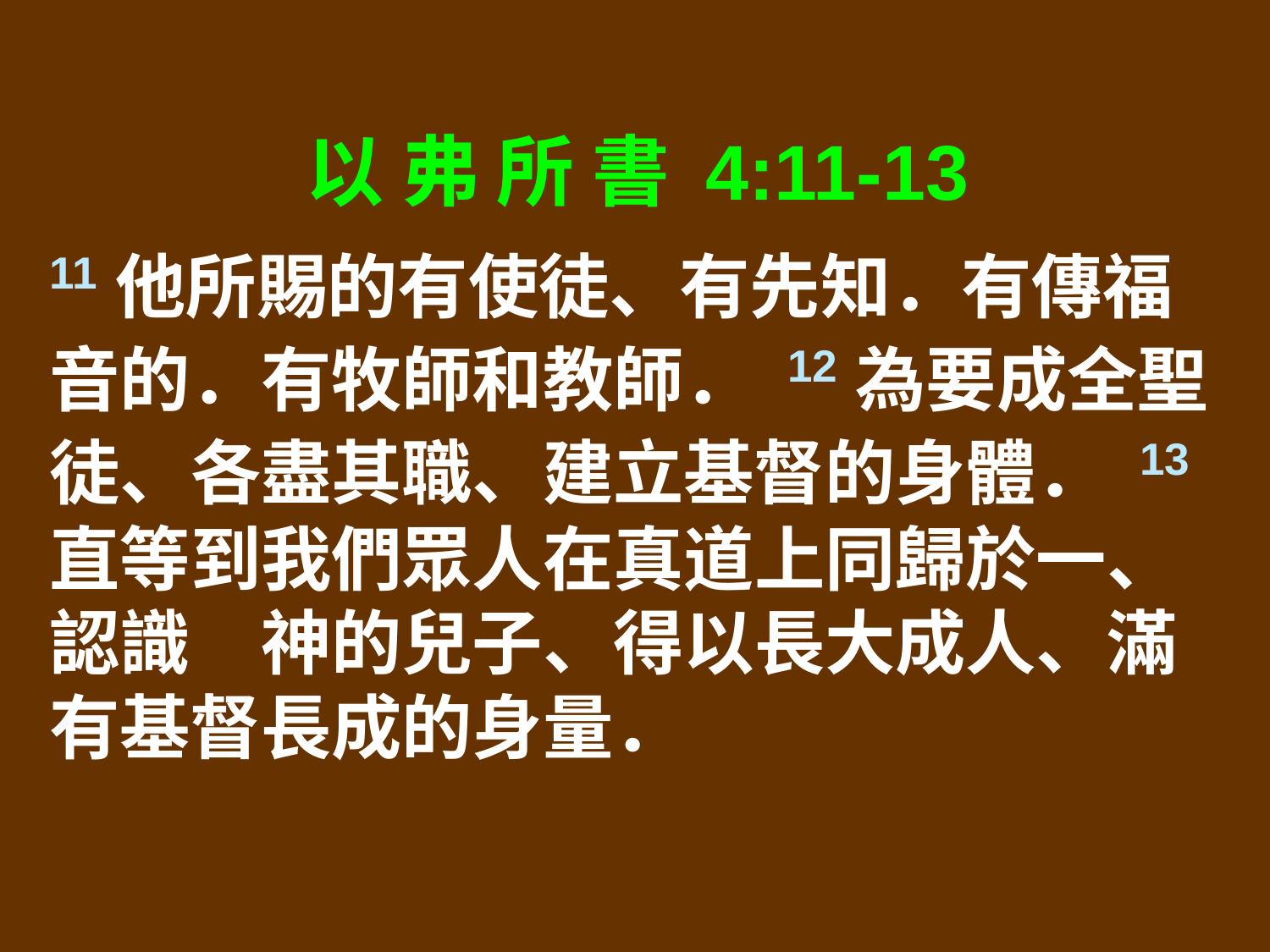

以 弗 所 書 4:11-13
11他所賜的有使徒、有先知．有傳福音的．有牧師和教師． 12為要成全聖徒、各盡其職、建立基督的身體． 13直等到我們眾人在真道上同歸於一、認識　神的兒子、得以長大成人、滿有基督長成的身量．